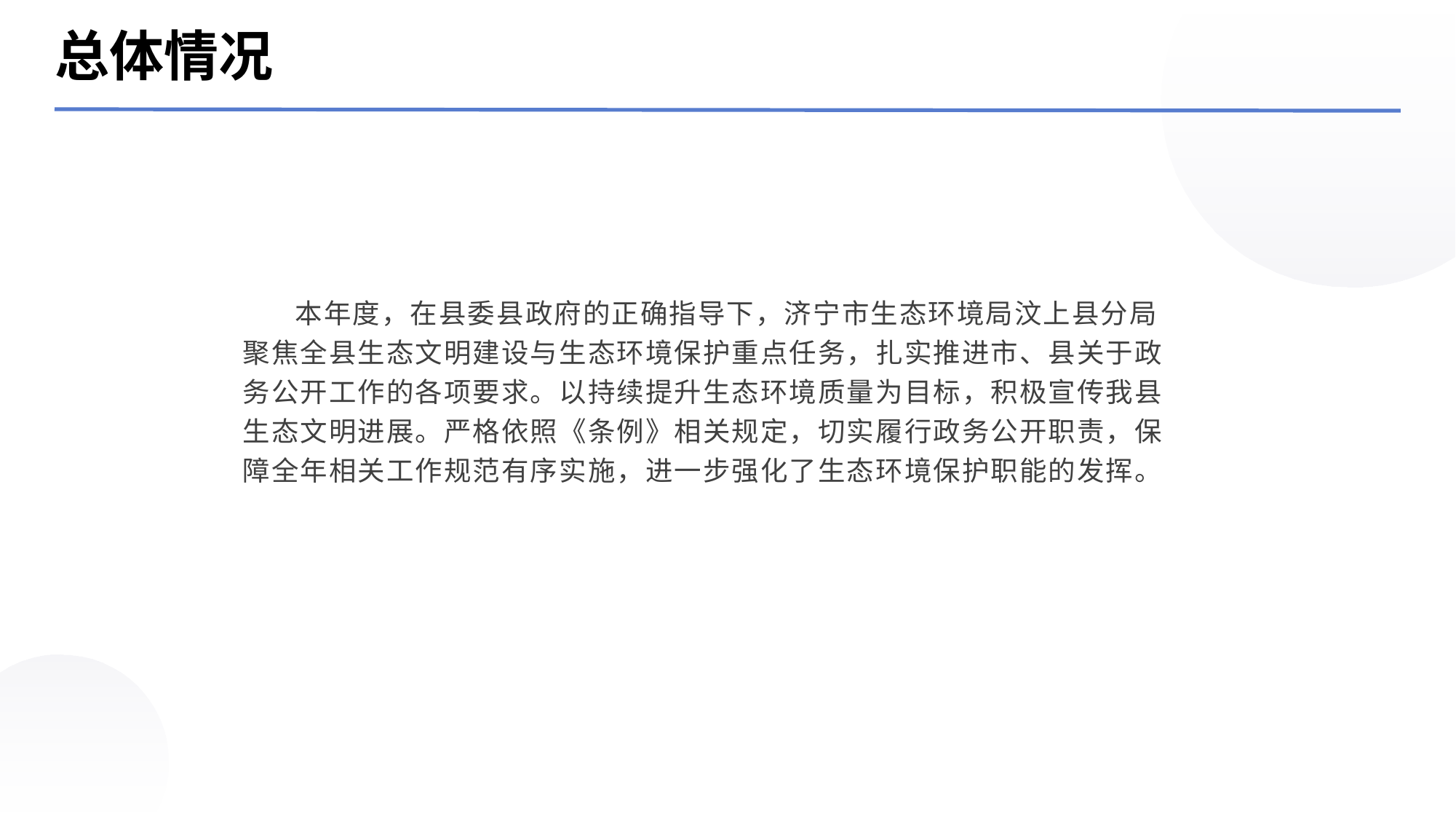

总体情况
      本年度，在县委县政府的正确指导下，济宁市生态环境局汶上县分局聚焦全县生态文明建设与生态环境保护重点任务，扎实推进市、县关于政务公开工作的各项要求。以持续提升生态环境质量为目标，积极宣传我县生态文明进展。严格依照《条例》相关规定，切实履行政务公开职责，保障全年相关工作规范有序实施，进一步强化了生态环境保护职能的发挥。